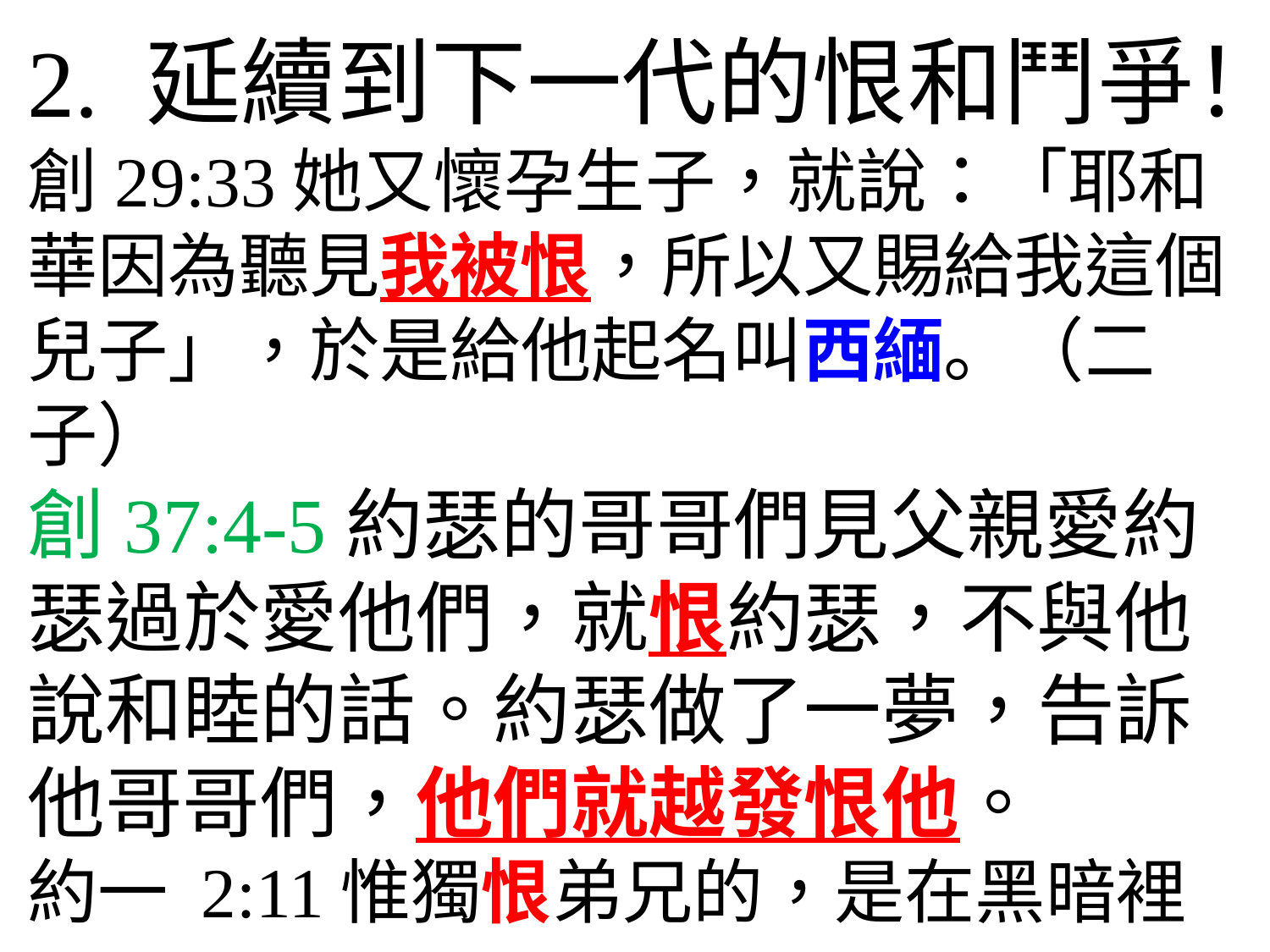

2. 延續到下一代的恨和鬥爭！
創29:33她又懷孕生子，就說：「耶和華因為聽見我被恨，所以又賜給我這個兒子」，於是給他起名叫西緬。（二子）
創37:4-5約瑟的哥哥們見父親愛約瑟過於愛他們，就恨約瑟，不與他說和睦的話。約瑟做了一夢，告訴他哥哥們，他們就越發恨他。
約一 2:11惟獨恨弟兄的，是在黑暗裡